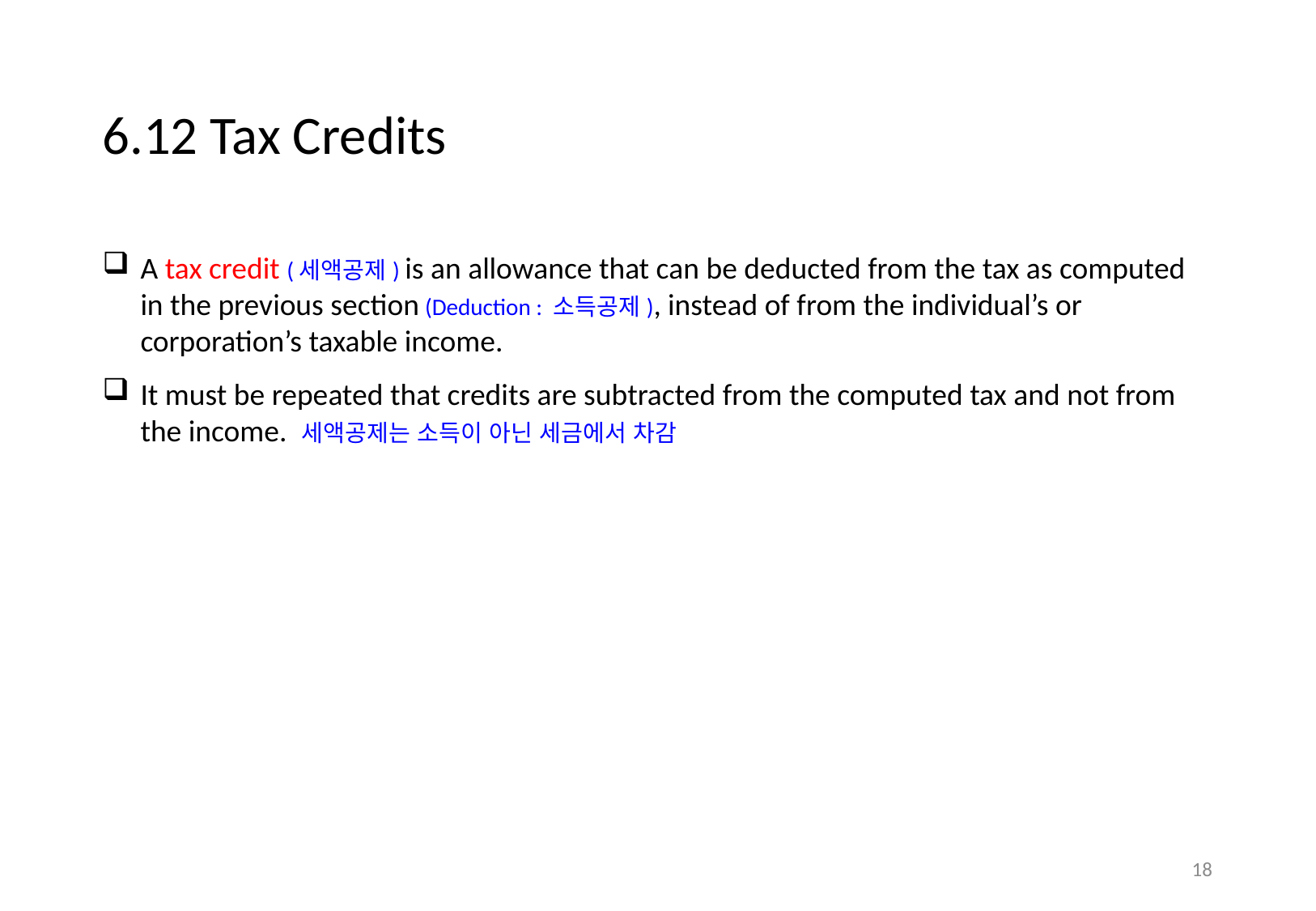

# 6.12 Tax Credits
A tax credit (세액공제) is an allowance that can be deducted from the tax as computed in the previous section (Deduction : 소득공제), instead of from the individual’s or corporation’s taxable income.
It must be repeated that credits are subtracted from the computed tax and not from the income. 세액공제는 소득이 아닌 세금에서 차감
18